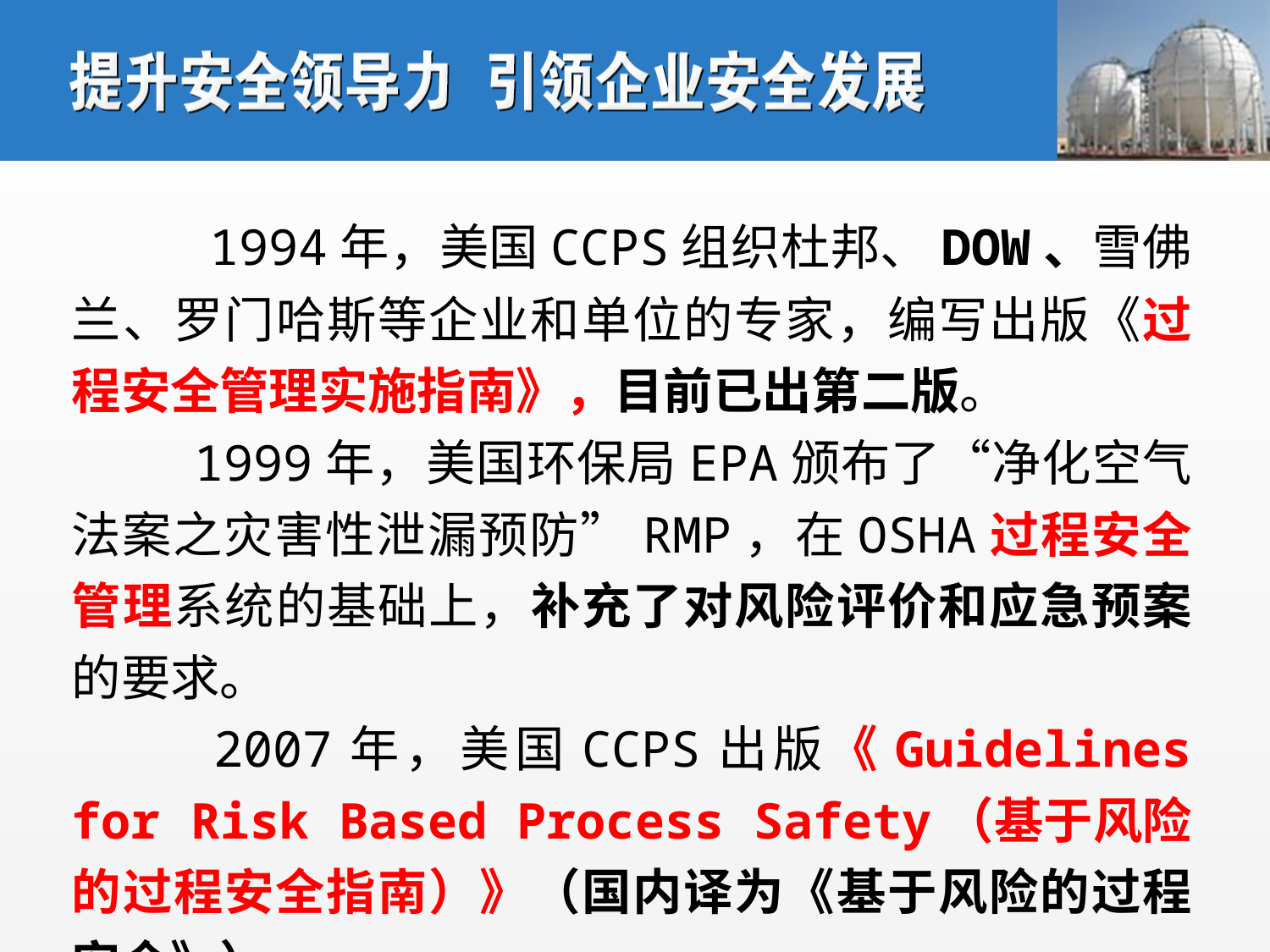

1994年，美国CCPS组织杜邦、DOW、雪佛兰、罗门哈斯等企业和单位的专家，编写出版《过程安全管理实施指南》，目前已出第二版。
    1999年，美国环保局EPA颁布了“净化空气法案之灾害性泄漏预防”RMP，在OSHA过程安全管理系统的基础上，补充了对风险评价和应急预案的要求。
    2007年，美国CCPS出版《Guidelines for Risk Based Process Safety（基于风险的过程安全指南）》（国内译为《基于风险的过程安全》）。